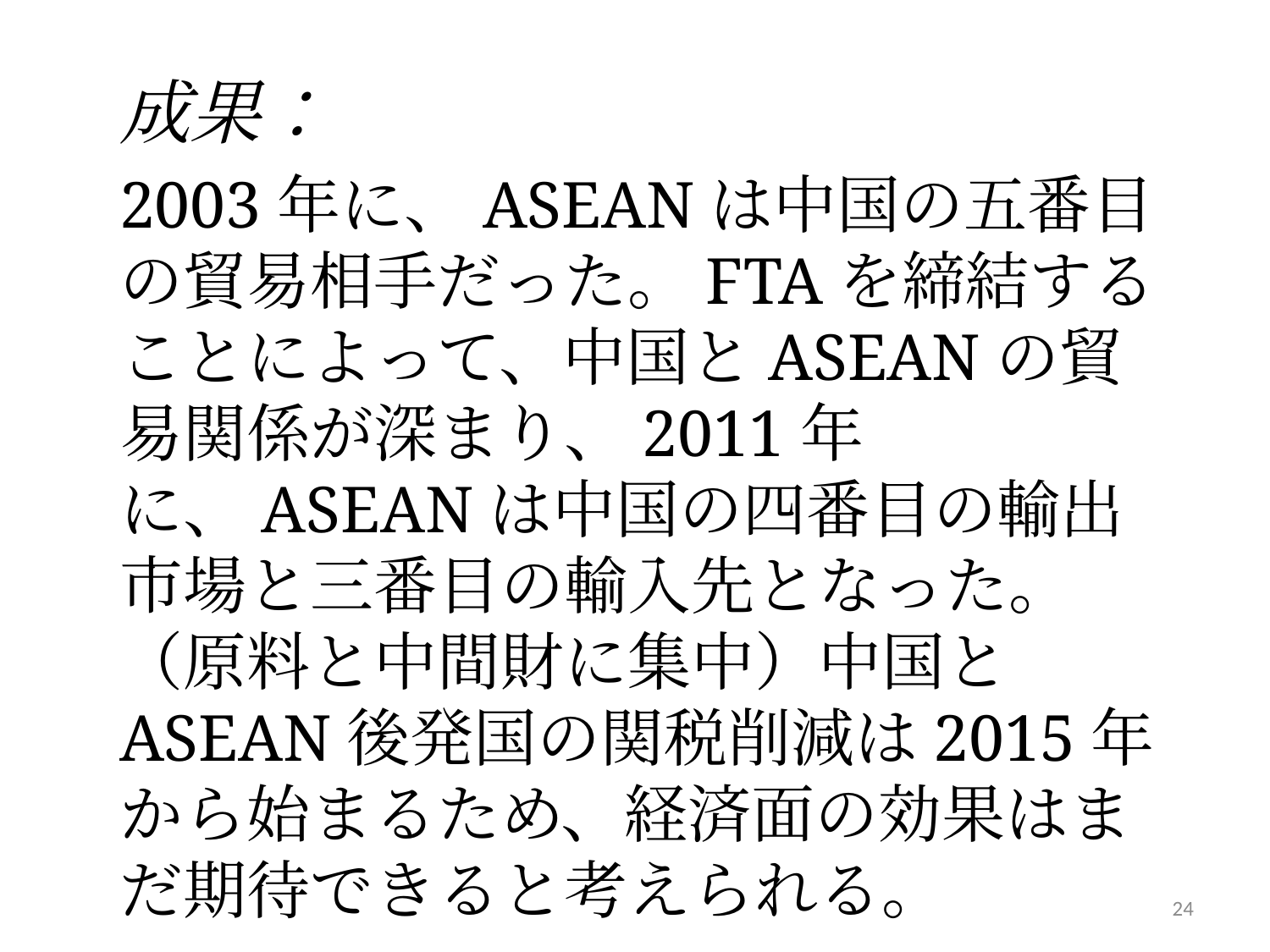

#
成果：
2003年に、ASEANは中国の五番目の貿易相手だった。FTAを締結することによって、中国とASEANの貿易関係が深まり、2011年に、ASEANは中国の四番目の輸出市場と三番目の輸入先となった。（原料と中間財に集中）中国とASEAN後発国の関税削減は2015年から始まるため、経済面の効果はまだ期待できると考えられる。
24